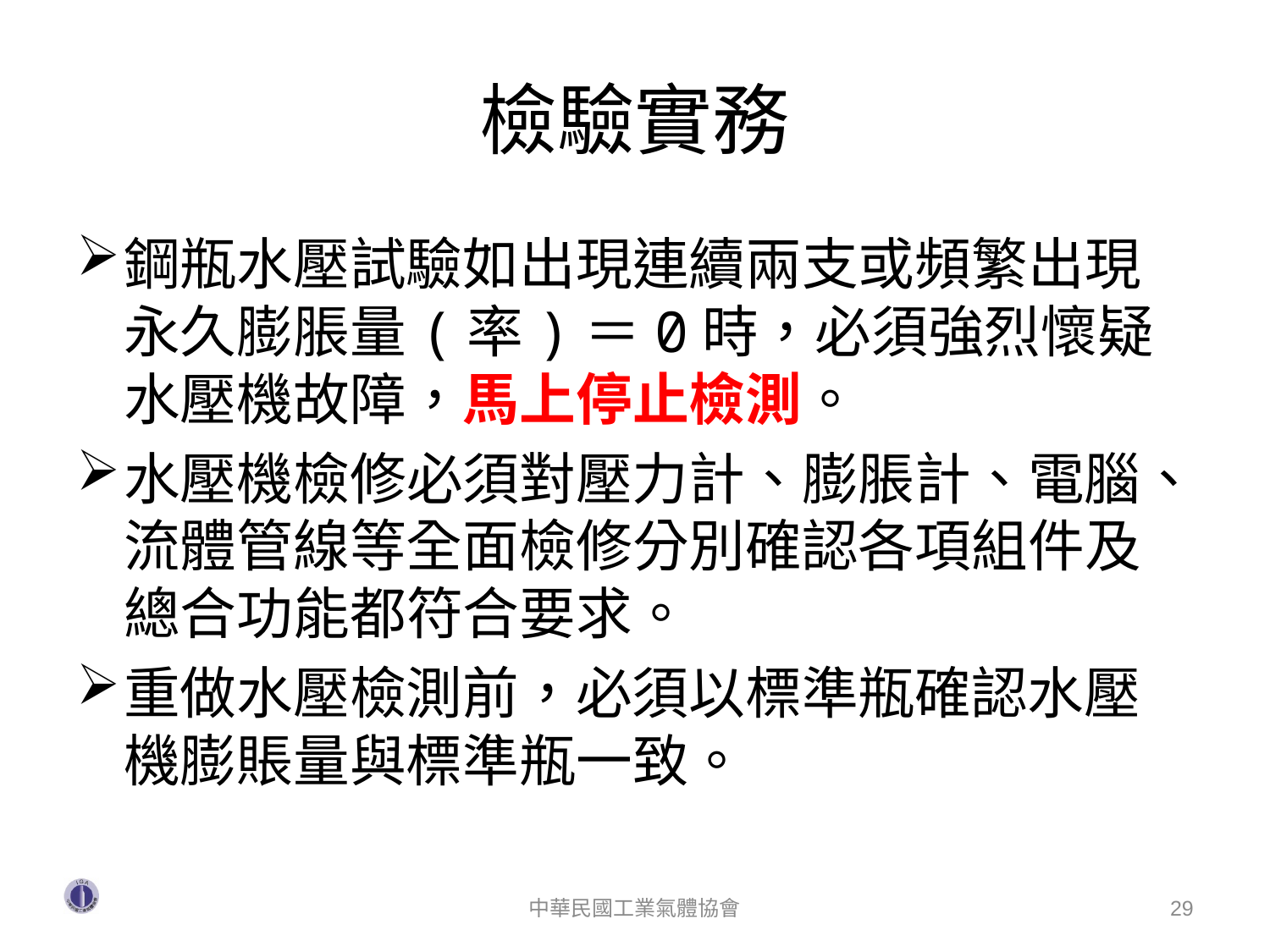

# 檢驗實務
鋼瓶水壓試驗如出現連續兩支或頻繁出現永久膨脹量(率)＝0時，必須強烈懷疑水壓機故障，馬上停止檢測。
水壓機檢修必須對壓力計、膨脹計、電腦、流體管線等全面檢修分別確認各項組件及總合功能都符合要求。
重做水壓檢測前，必須以標準瓶確認水壓機膨賬量與標準瓶一致。
中華民國工業氣體協會
29